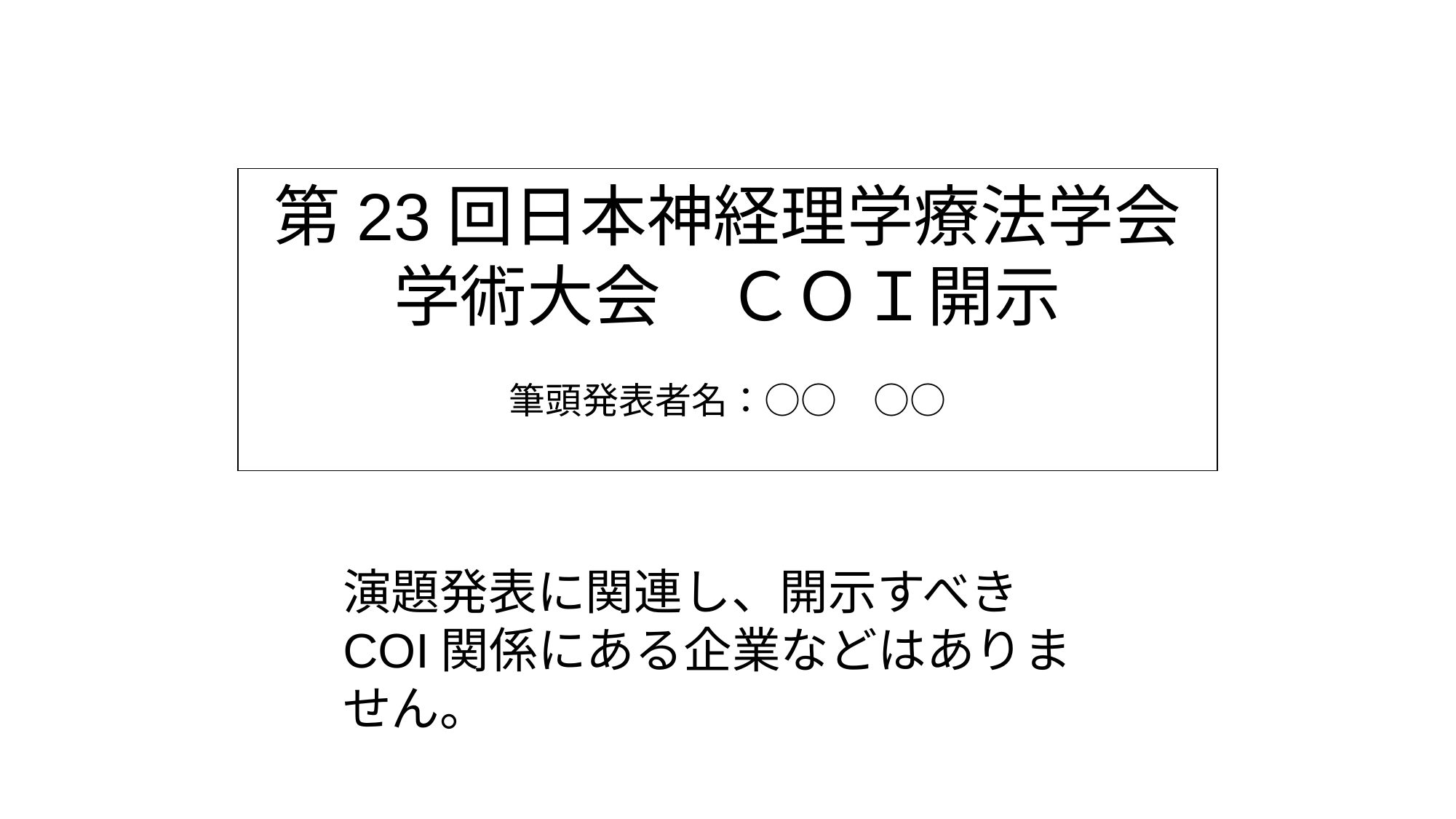

第23回日本神経理学療法学会
学術大会　ＣＯＩ開示

筆頭発表者名：○○　○○

演題発表に関連し、開示すべきCOI関係にある企業などはありません。